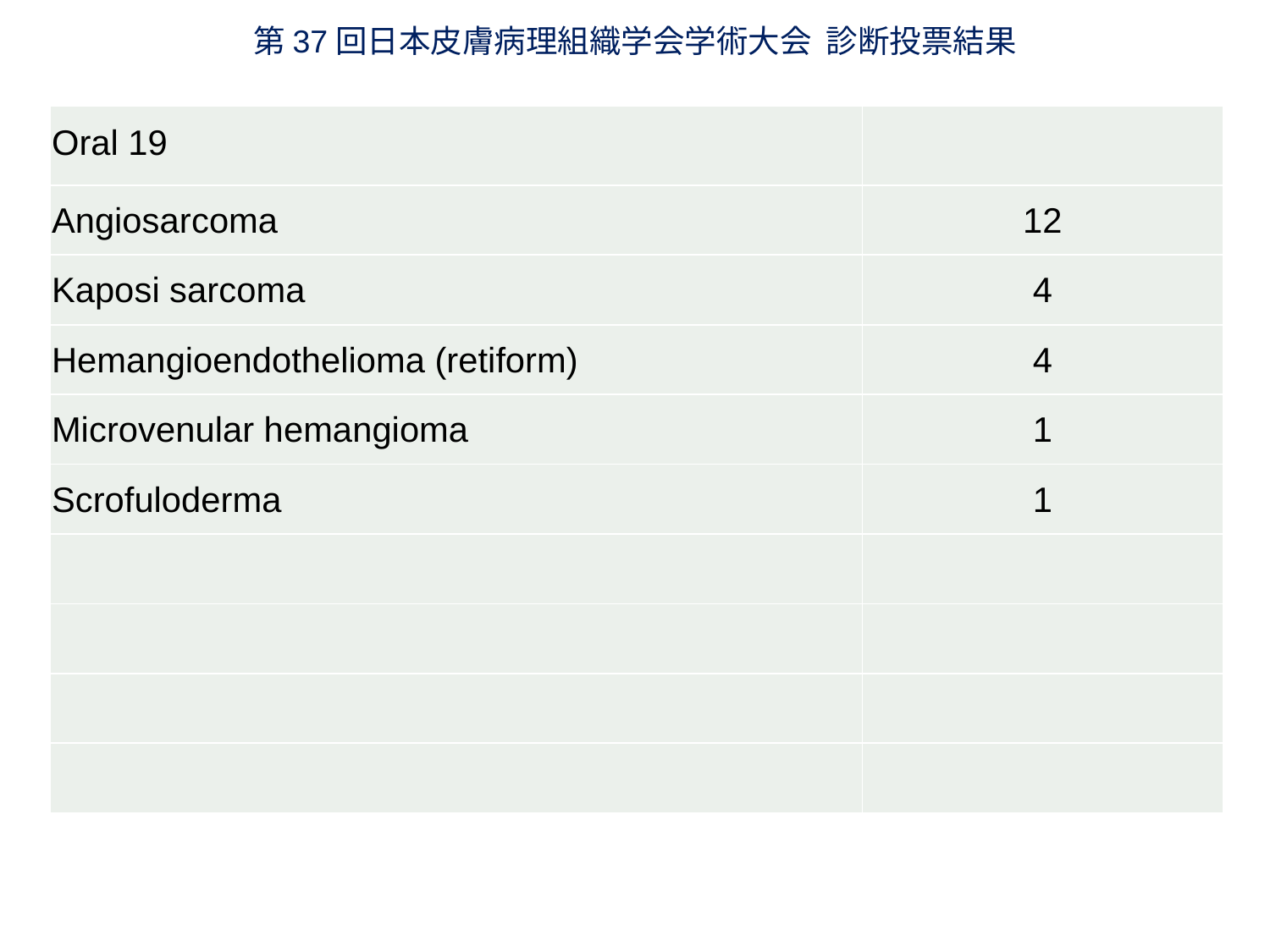

第37回日本皮膚病理組織学会学術大会  診断投票結果
| Oral 19 |  |
| --- | --- |
| Angiosarcoma | 12 |
| Kaposi sarcoma | 4 |
| Hemangioendothelioma (retiform) | 4 |
| Microvenular hemangioma | 1 |
| Scrofuloderma | 1 |
|  |  |
|  |  |
|  |  |
|  |  |